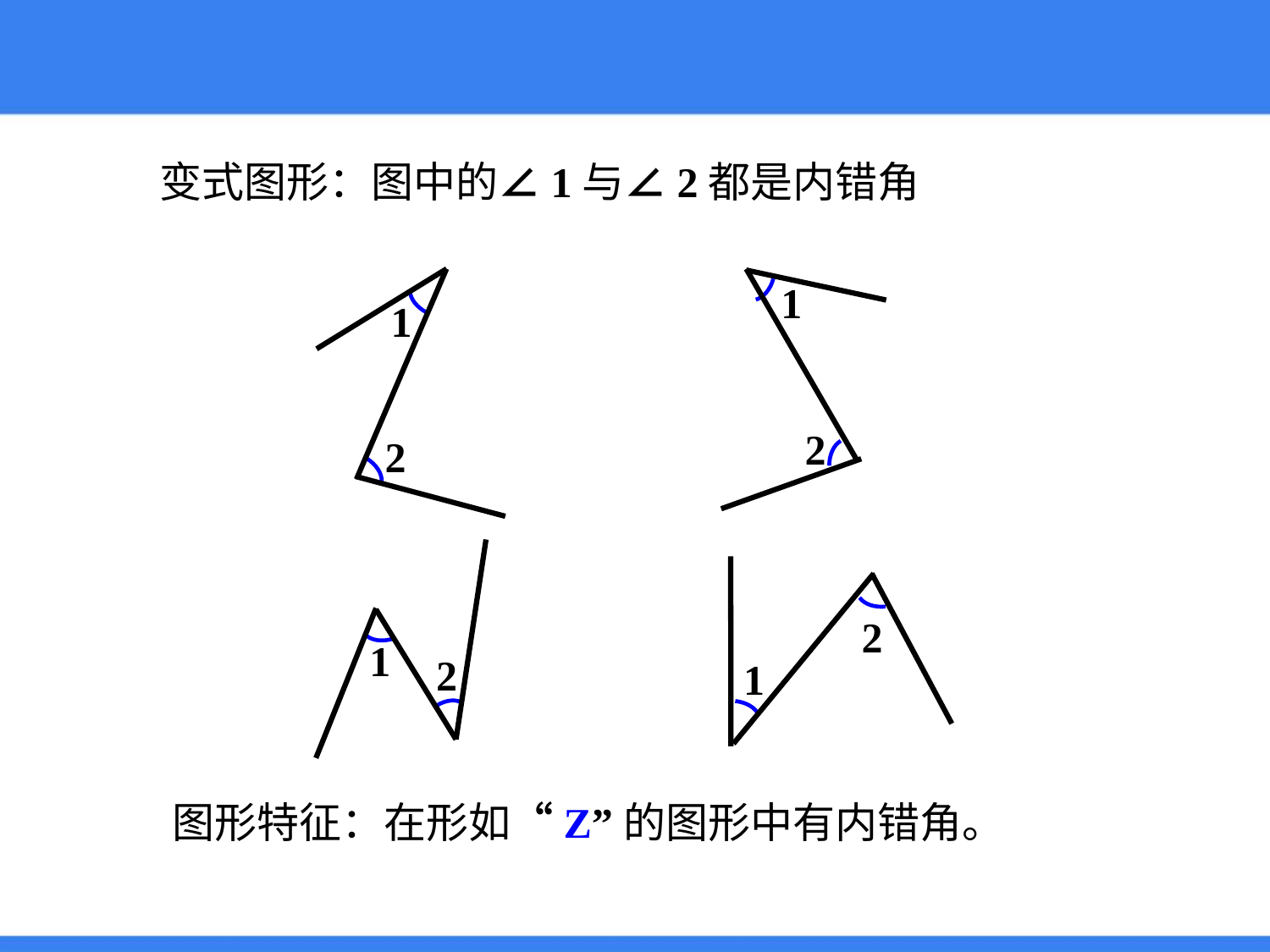

变式图形：图中的∠1与∠2都是内错角

1

2

1
2

1
2

2
1

图形特征：在形如“Z”的图形中有内错角。